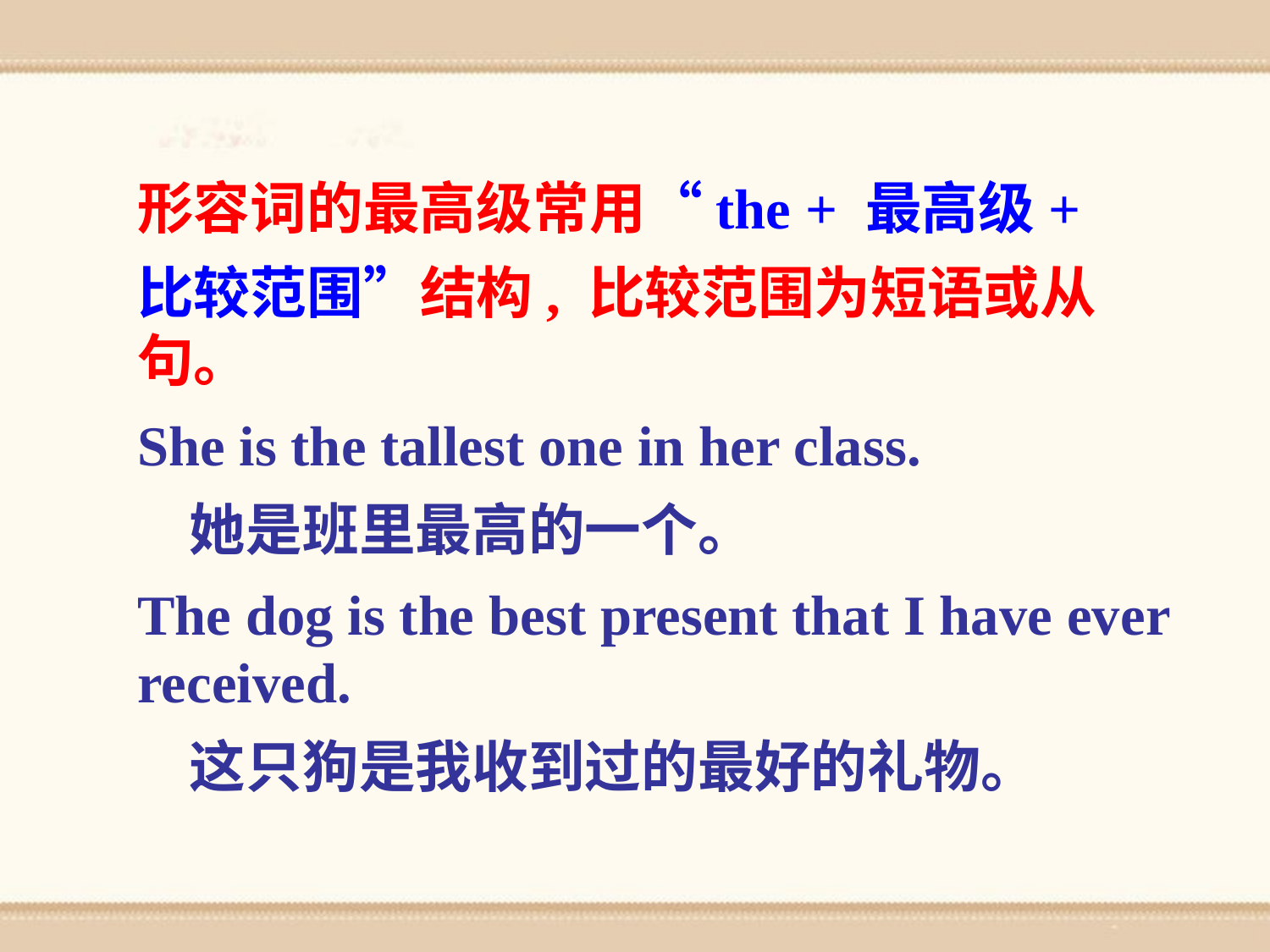

形容词的最高级常用“the + 最高级+
比较范围”结构, 比较范围为短语或从句。
She is the tallest one in her class.
   她是班里最高的一个。
The dog is the best present that I have ever received.
   这只狗是我收到过的最好的礼物。